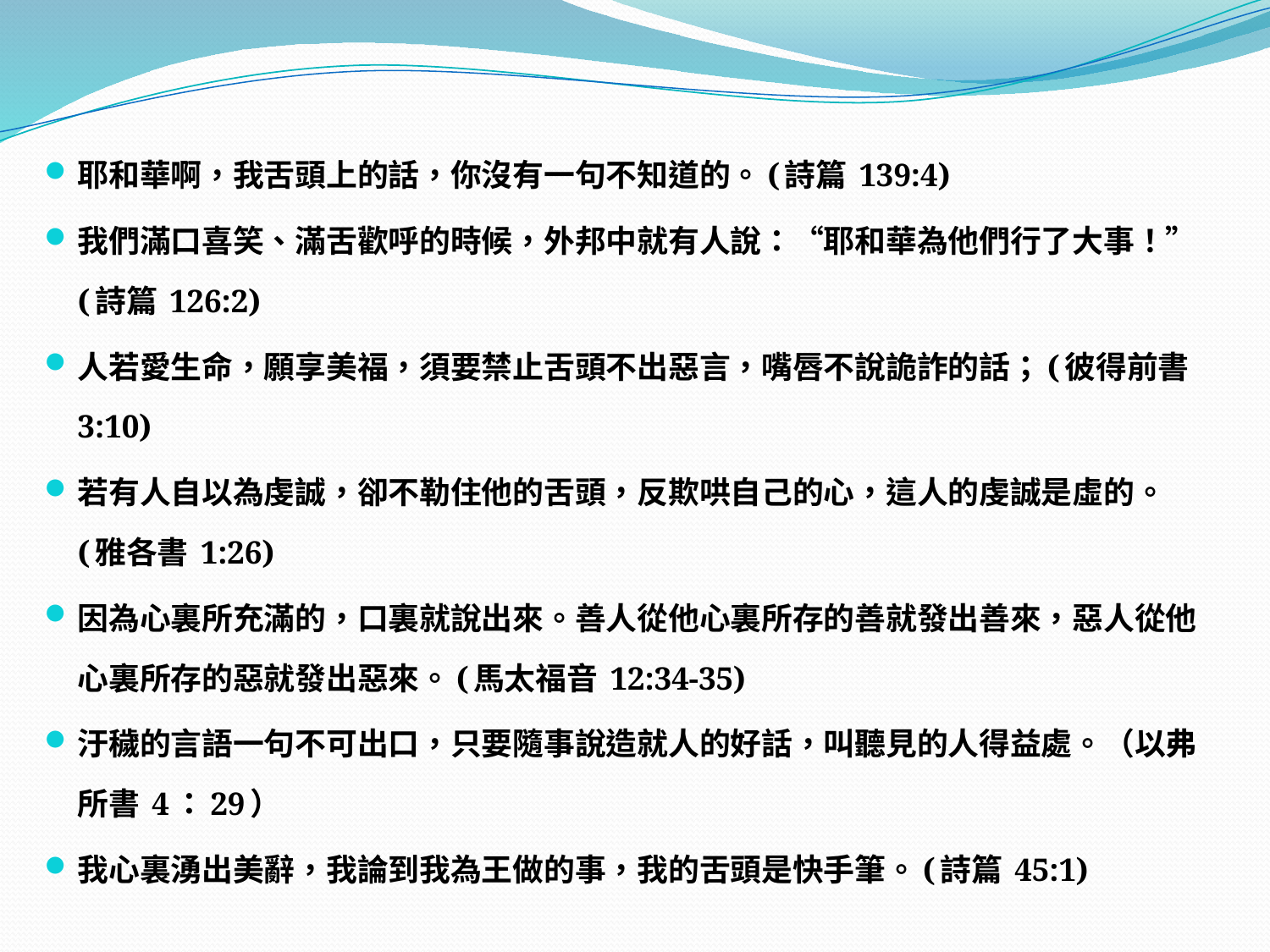

耶和華啊，我舌頭上的話，你沒有一句不知道的。(詩篇 139:4)
我們滿口喜笑、滿舌歡呼的時候，外邦中就有人說：“耶和華為他們行了大事！” (詩篇 126:2)
人若愛生命，願享美福，須要禁止舌頭不出惡言，嘴唇不說詭詐的話；(彼得前書 3:10)
若有人自以為虔誠，卻不勒住他的舌頭，反欺哄自己的心，這人的虔誠是虛的。(雅各書 1:26)
因為心裏所充滿的，口裏就說出來。善人從他心裏所存的善就發出善來，惡人從他心裏所存的惡就發出惡來。(馬太福音 12:34-35)
汙穢的言語一句不可出口，只要隨事說造就人的好話，叫聽見的人得益處。（以弗所書 4：29）
我心裏湧出美辭，我論到我為王做的事，我的舌頭是快手筆。(詩篇 45:1)